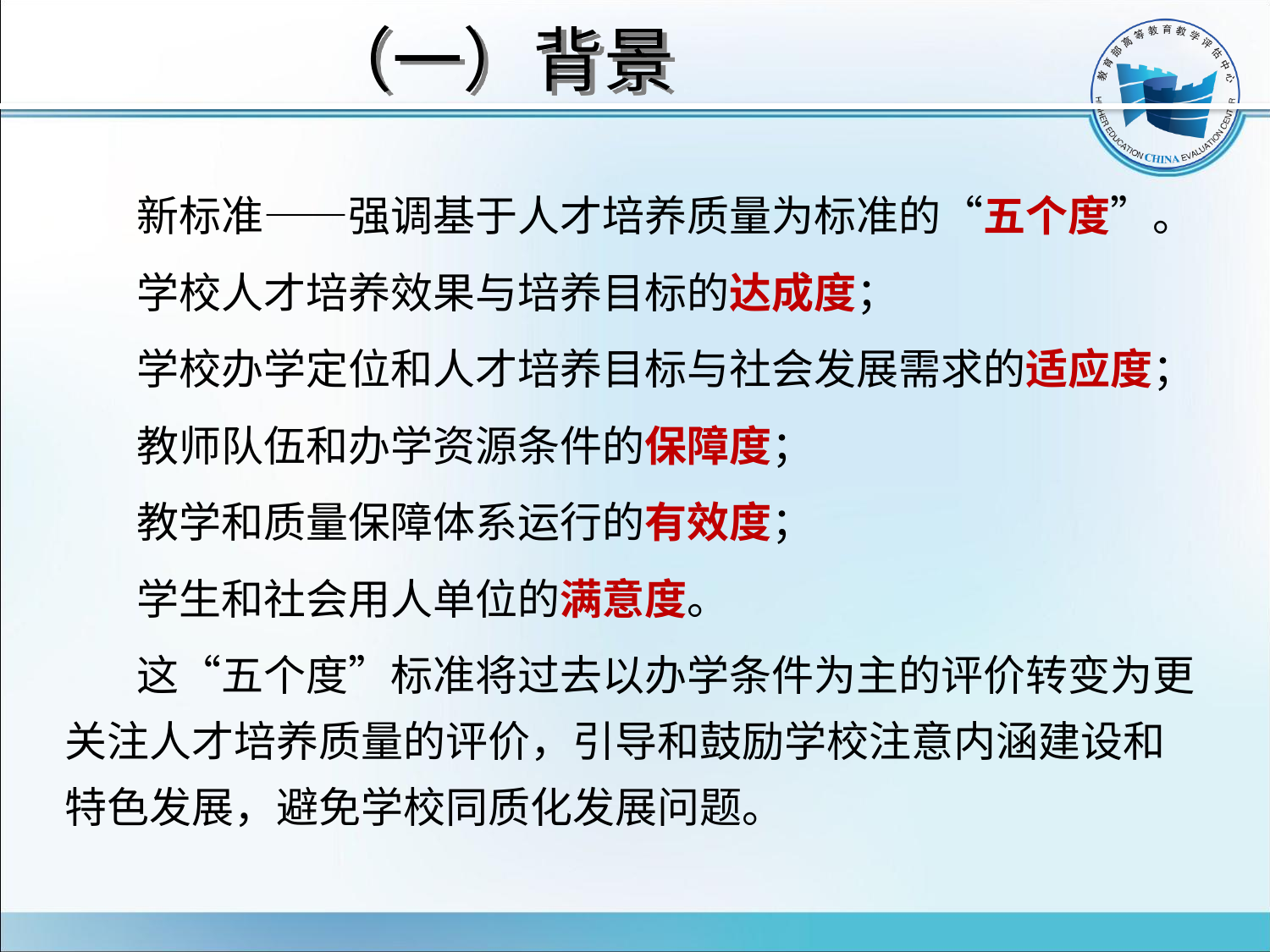

# （一）背景
新标准——强调基于人才培养质量为标准的“五个度”。
学校人才培养效果与培养目标的达成度；
学校办学定位和人才培养目标与社会发展需求的适应度；
教师队伍和办学资源条件的保障度；
教学和质量保障体系运行的有效度；
学生和社会用人单位的满意度。
这“五个度”标准将过去以办学条件为主的评价转变为更关注人才培养质量的评价，引导和鼓励学校注意内涵建设和特色发展，避免学校同质化发展问题。
8